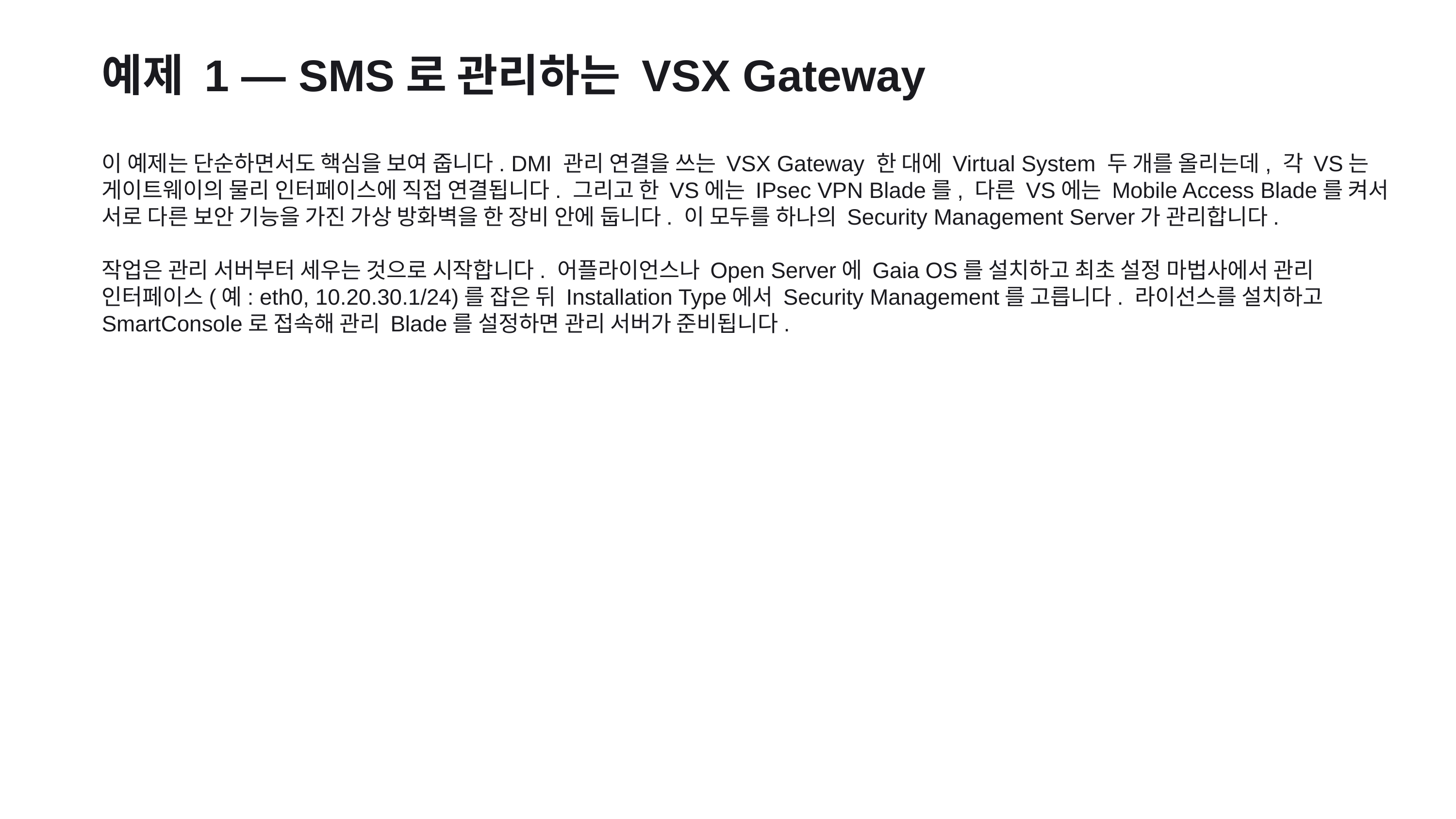

예제 1 — SMS로 관리하는 VSX Gateway
이 예제는 단순하면서도 핵심을 보여 줍니다. DMI 관리 연결을 쓰는 VSX Gateway 한 대에 Virtual System 두 개를 올리는데, 각 VS는 게이트웨이의 물리 인터페이스에 직접 연결됩니다. 그리고 한 VS에는 IPsec VPN Blade를, 다른 VS에는 Mobile Access Blade를 켜서 서로 다른 보안 기능을 가진 가상 방화벽을 한 장비 안에 둡니다. 이 모두를 하나의 Security Management Server가 관리합니다.

작업은 관리 서버부터 세우는 것으로 시작합니다. 어플라이언스나 Open Server에 Gaia OS를 설치하고 최초 설정 마법사에서 관리 인터페이스(예: eth0, 10.20.30.1/24)를 잡은 뒤 Installation Type에서 Security Management를 고릅니다. 라이선스를 설치하고 SmartConsole로 접속해 관리 Blade를 설정하면 관리 서버가 준비됩니다.